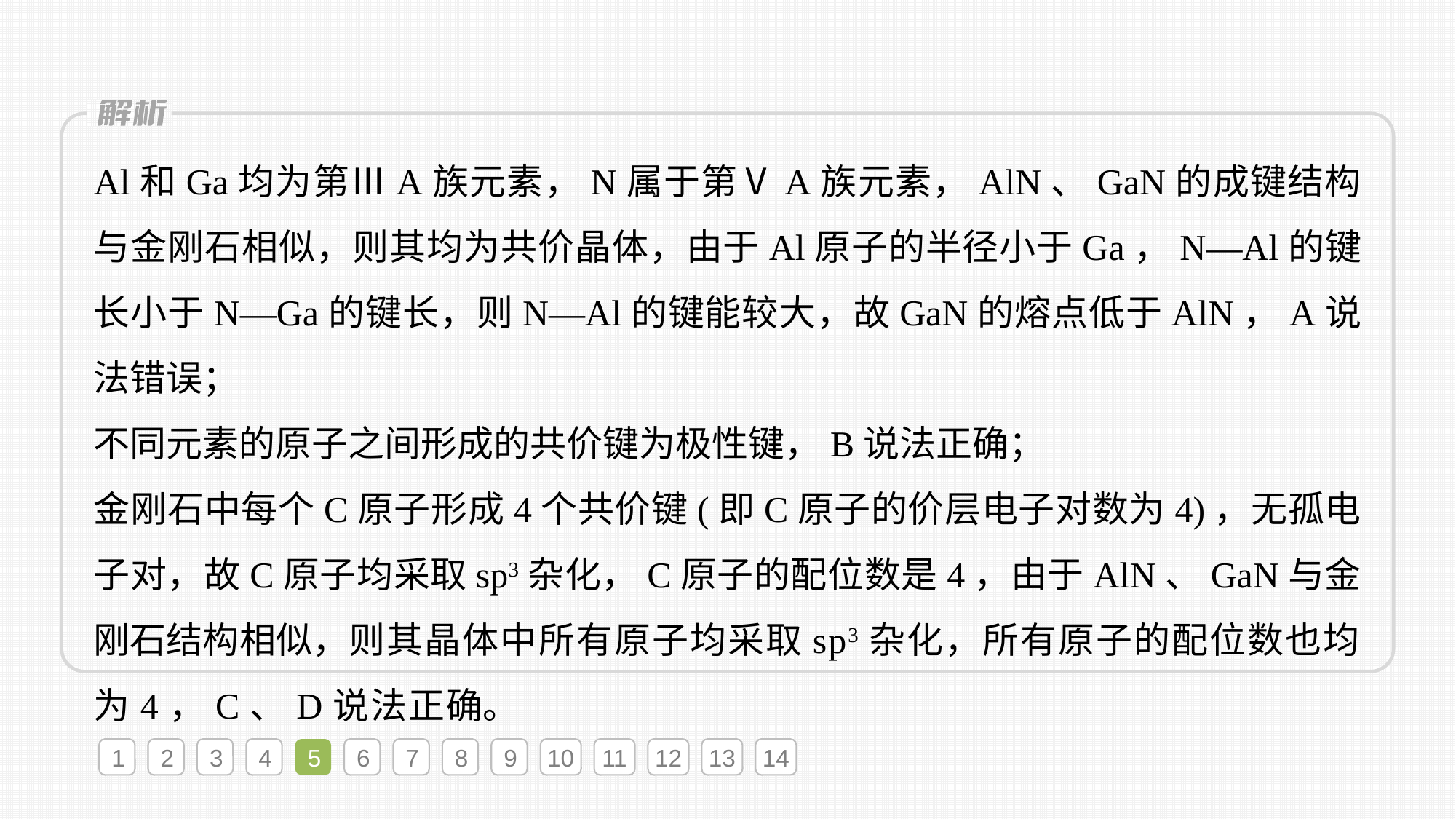

Al和Ga均为第ⅢA族元素，N属于第ⅤA族元素，AlN、GaN的成键结构与金刚石相似，则其均为共价晶体，由于Al原子的半径小于Ga，N—Al的键长小于N—Ga的键长，则N—Al的键能较大，故GaN的熔点低于AlN，A说法错误；
不同元素的原子之间形成的共价键为极性键，B说法正确；
金刚石中每个C原子形成4个共价键(即C原子的价层电子对数为4)，无孤电子对，故C原子均采取sp3杂化，C原子的配位数是4，由于AlN、GaN与金刚石结构相似，则其晶体中所有原子均采取sp3杂化，所有原子的配位数也均为4，C、D说法正确。
1
2
3
4
5
6
7
8
9
10
11
12
13
14